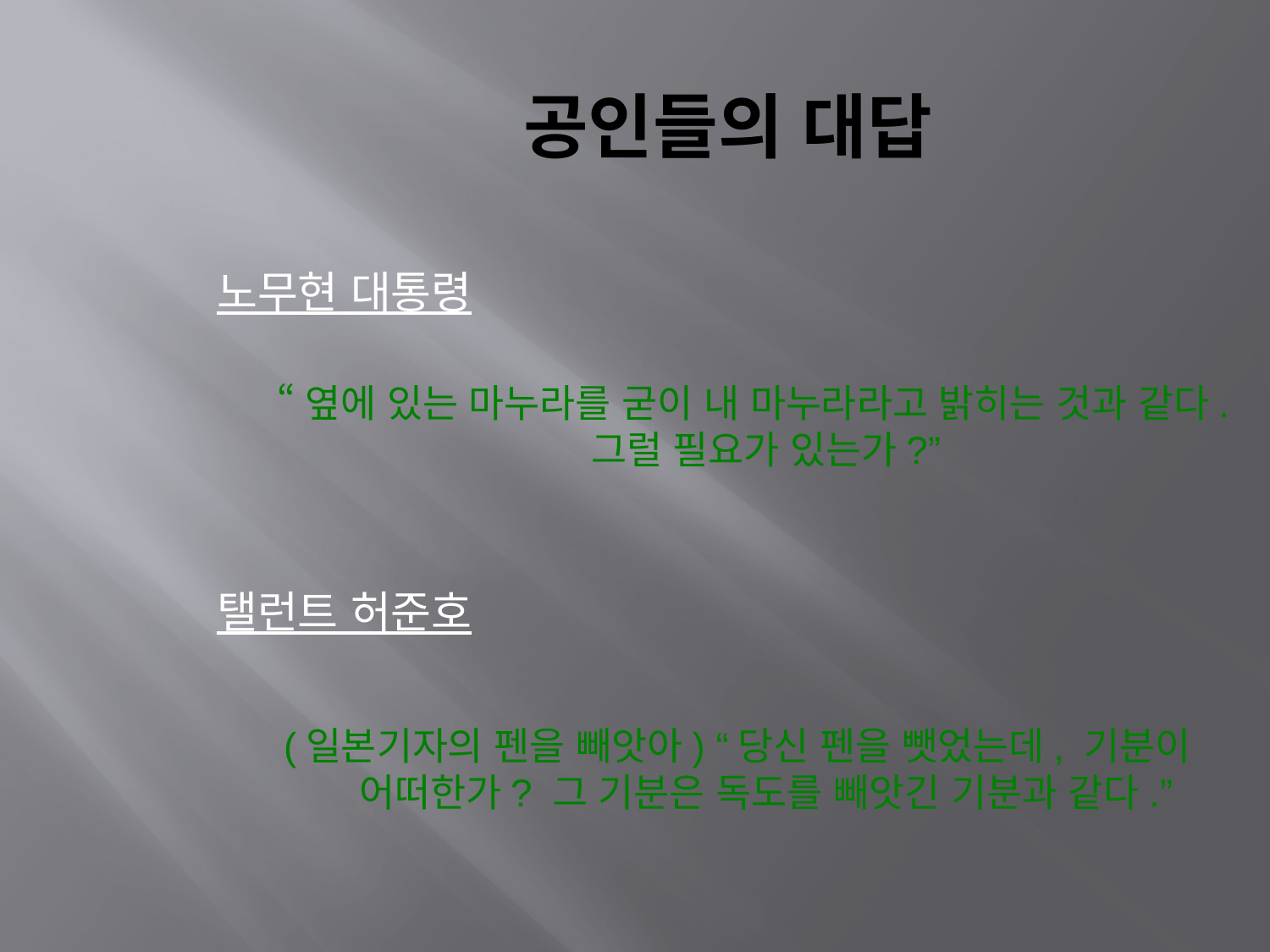

공인들의 대답
노무현 대통령

   “옆에 있는 마누라를 굳이 내 마누라라고 밝히는 것과 같다. 그럴 필요가 있는가?”
탤런트 허준호

(일본기자의 펜을 빼앗아) “당신 펜을 뺏었는데, 기분이 어떠한가? 그 기분은 독도를 빼앗긴 기분과 같다.”